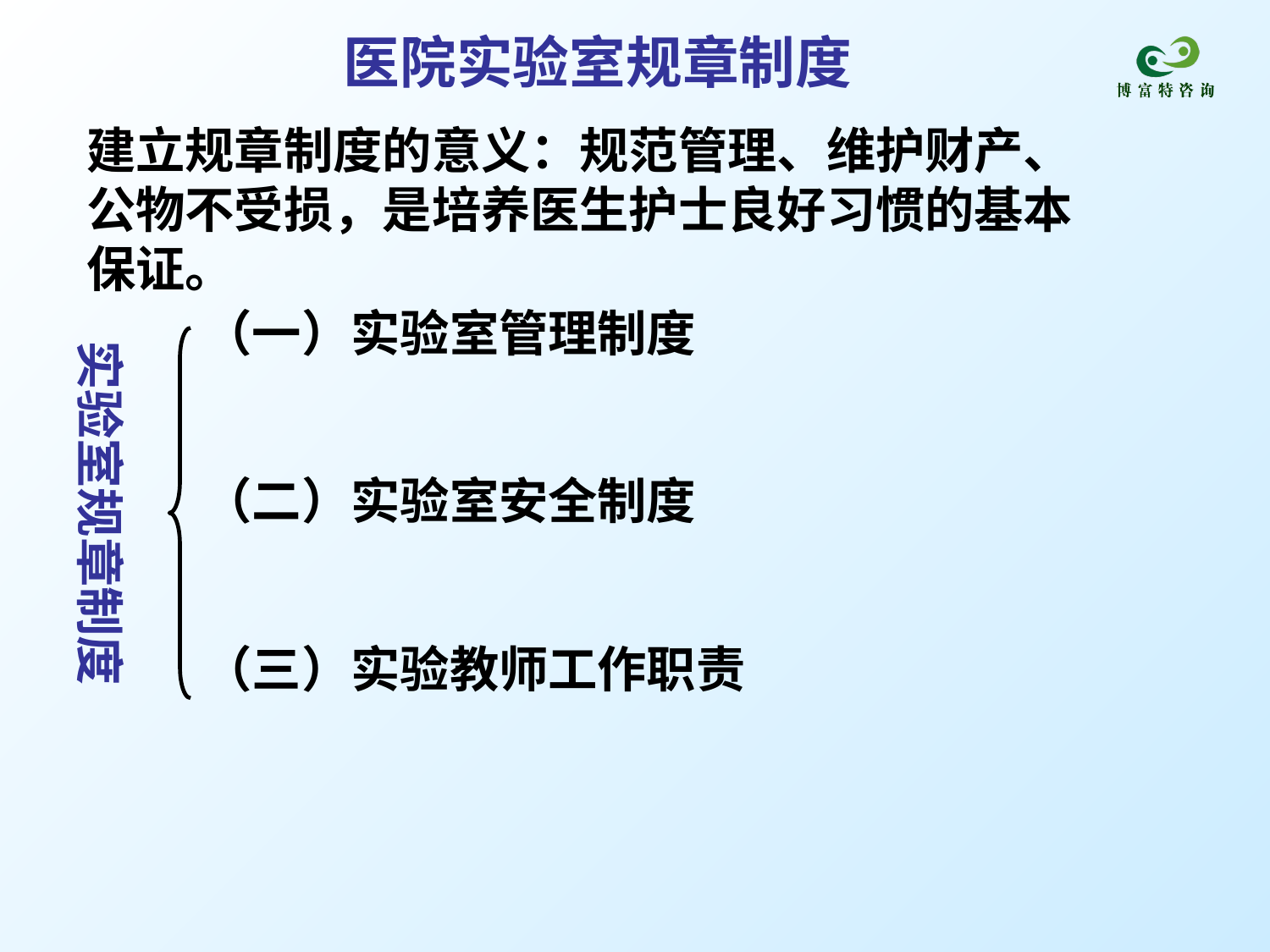

医院实验室规章制度
建立规章制度的意义：规范管理、维护财产、公物不受损，是培养医生护士良好习惯的基本保证。

（一）实验室管理制度

（二）实验室安全制度

（三）实验教师工作职责
实验室规章制度